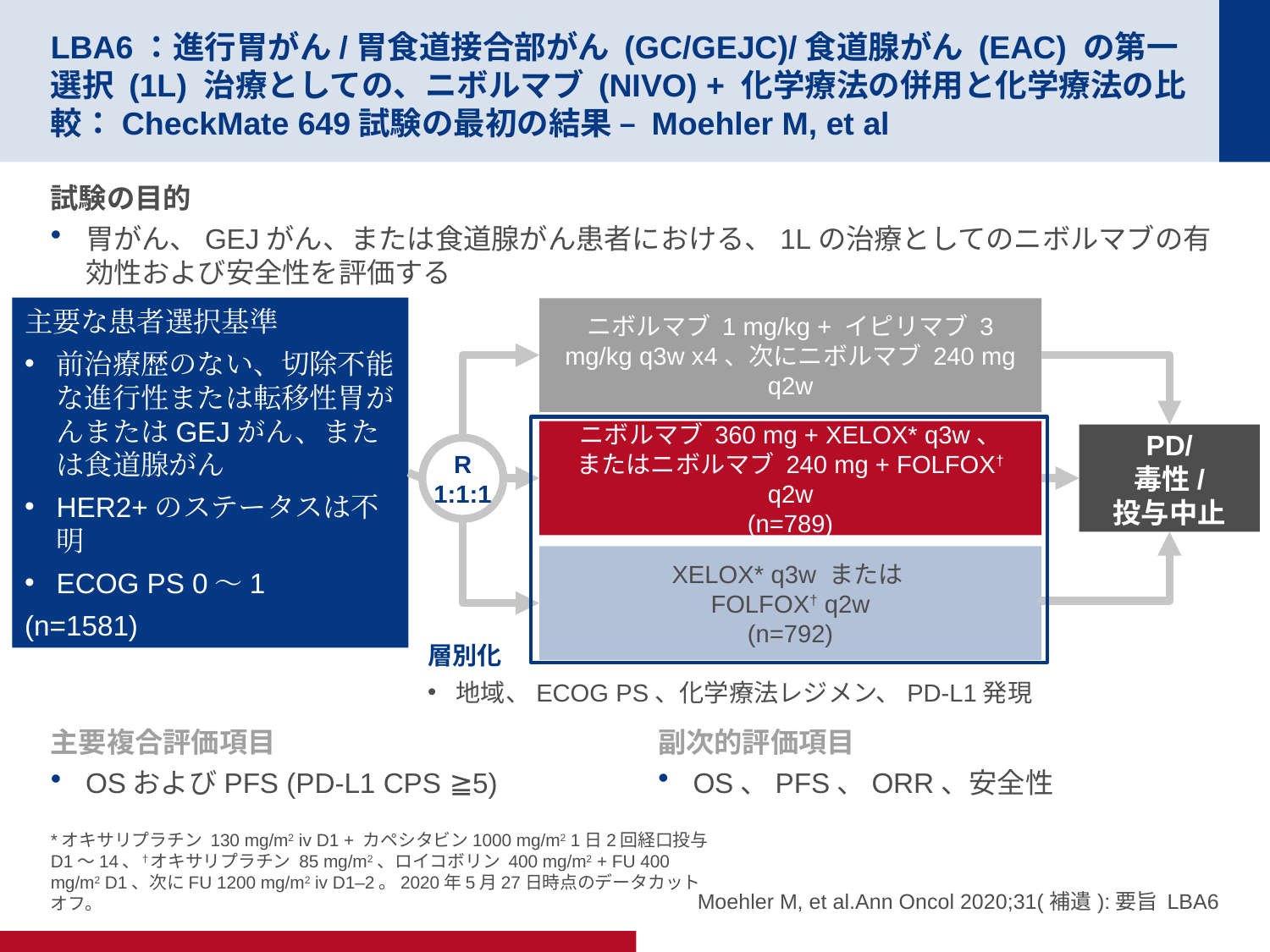

# LBA6：進行胃がん/胃食道接合部がん (GC/GEJC)/食道腺がん (EAC) の第一選択 (1L) 治療としての、ニボルマブ (NIVO) + 化学療法の併用と化学療法の比較：CheckMate 649試験の最初の結果 – Moehler M, et al
試験の目的
胃がん、GEJがん、または食道腺がん患者における、1Lの治療としてのニボルマブの有効性および安全性を評価する
主要な患者選択基準
前治療歴のない、切除不能な進行性または転移性胃がんまたはGEJがん、または食道腺がん
HER2+のステータスは不明
ECOG PS 0～1
(n=1581)
ニボルマブ 1 mg/kg + イピリマブ 3 mg/kg q3w x4、次にニボルマブ 240 mg q2w

ニボルマブ 360 mg + XELOX* q3w、
またはニボルマブ 240 mg + FOLFOX† q2w
(n=789)
PD/
毒性/
投与中止
R
1:1:1
XELOX* q3w または
FOLFOX† q2w
(n=792)
層別化
地域、ECOG PS、化学療法レジメン、PD-L1発現
主要複合評価項目
OSおよびPFS (PD-L1 CPS ≧5)
副次的評価項目
OS、PFS、ORR、安全性
*オキサリプラチン 130 mg/m2 iv D1 + カペシタビン1000 mg/m2 1日2回経口投与
D1～14、†オキサリプラチン 85 mg/m2、ロイコボリン 400 mg/m2 + FU 400 mg/m2 D1、次にFU 1200 mg/m2 iv D1–2。2020年5月27日時点のデータカットオフ。
Moehler M, et al.Ann Oncol 2020;31(補遺):要旨 LBA6